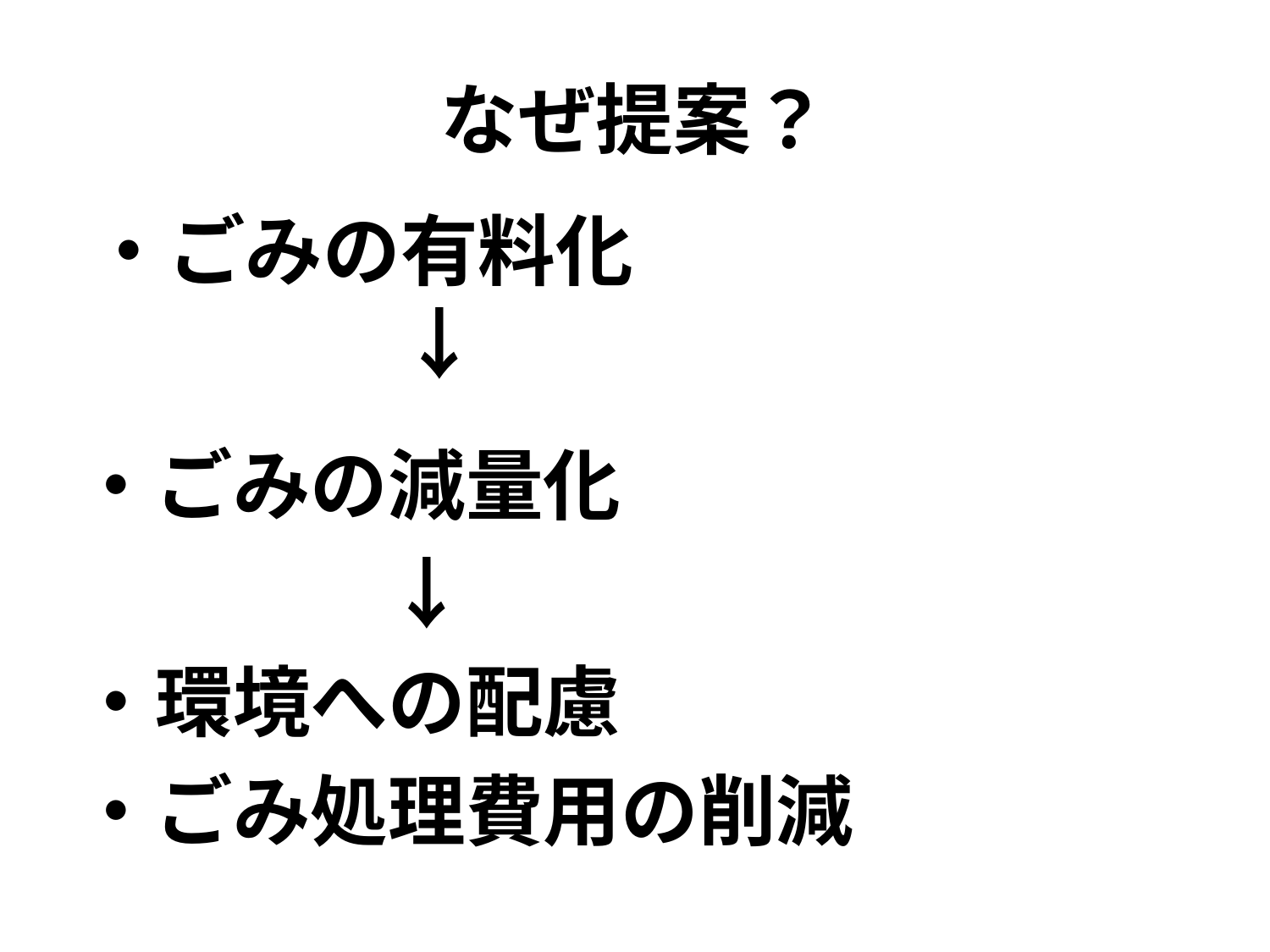

# なぜ提案？
・ごみの有料化
　　　　↓
・ごみの減量化
　　　　↓
・環境への配慮
・ごみ処理費用の削減